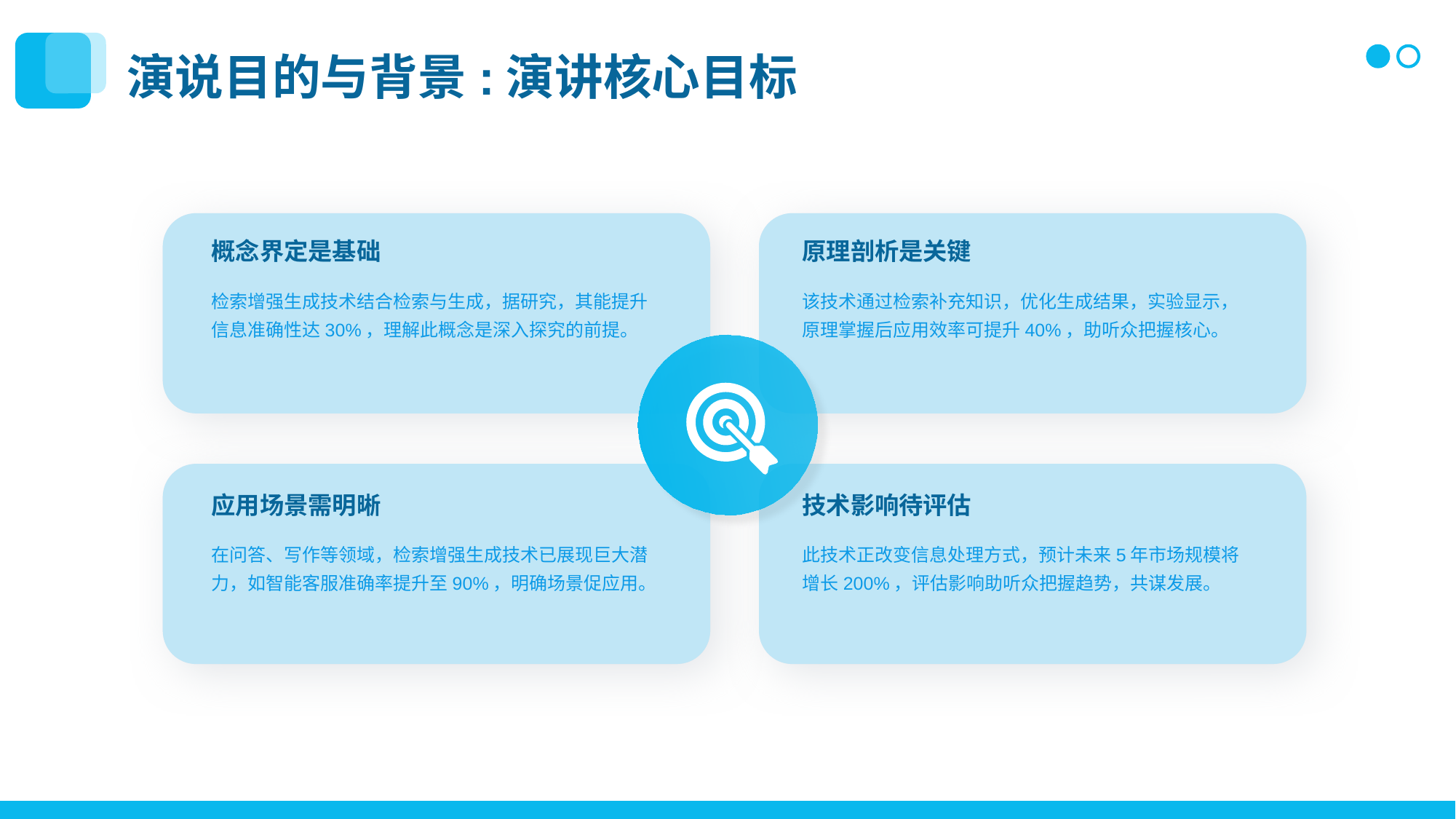

演说目的与背景:演讲核心目标

概念界定是基础
原理剖析是关键
检索增强生成技术结合检索与生成，据研究，其能提升信息准确性达30%，理解此概念是深入探究的前提。
该技术通过检索补充知识，优化生成结果，实验显示，原理掌握后应用效率可提升40%，助听众把握核心。

应用场景需明晰
技术影响待评估
在问答、写作等领域，检索增强生成技术已展现巨大潜力，如智能客服准确率提升至90%，明确场景促应用。
此技术正改变信息处理方式，预计未来5年市场规模将增长200%，评估影响助听众把握趋势，共谋发展。